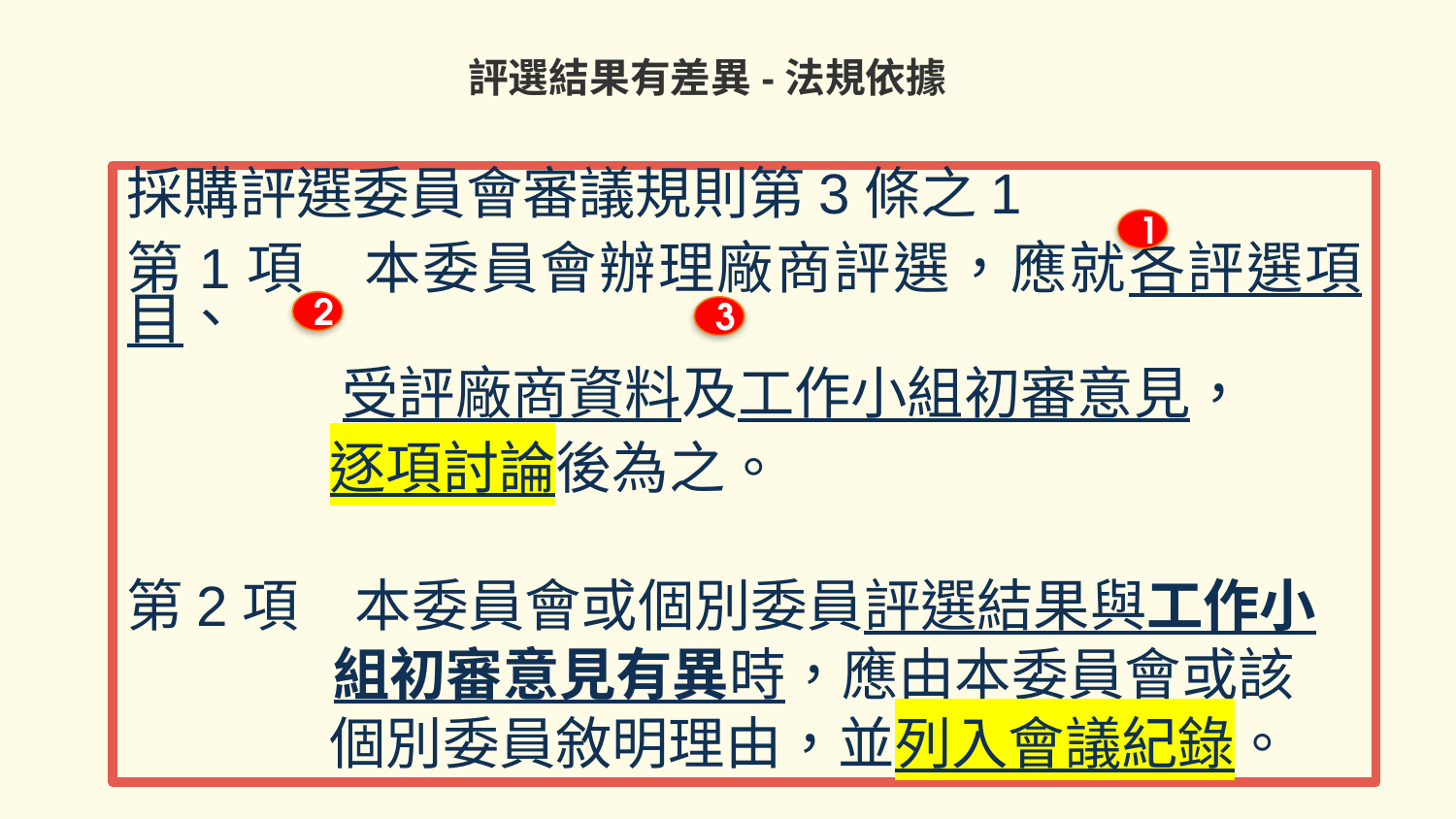

評選結果有差異-法規依據
採購評選委員會審議規則第3條之1
第1項　本委員會辦理廠商評選，應就各評選項目、
                受評廠商資料及工作小組初審意見，
               逐項討論後為之。

第2項　本委員會或個別委員評選結果與工作小
               組初審意見有異時，應由本委員會或該
               個別委員敘明理由，並列入會議紀錄。
1
2
3